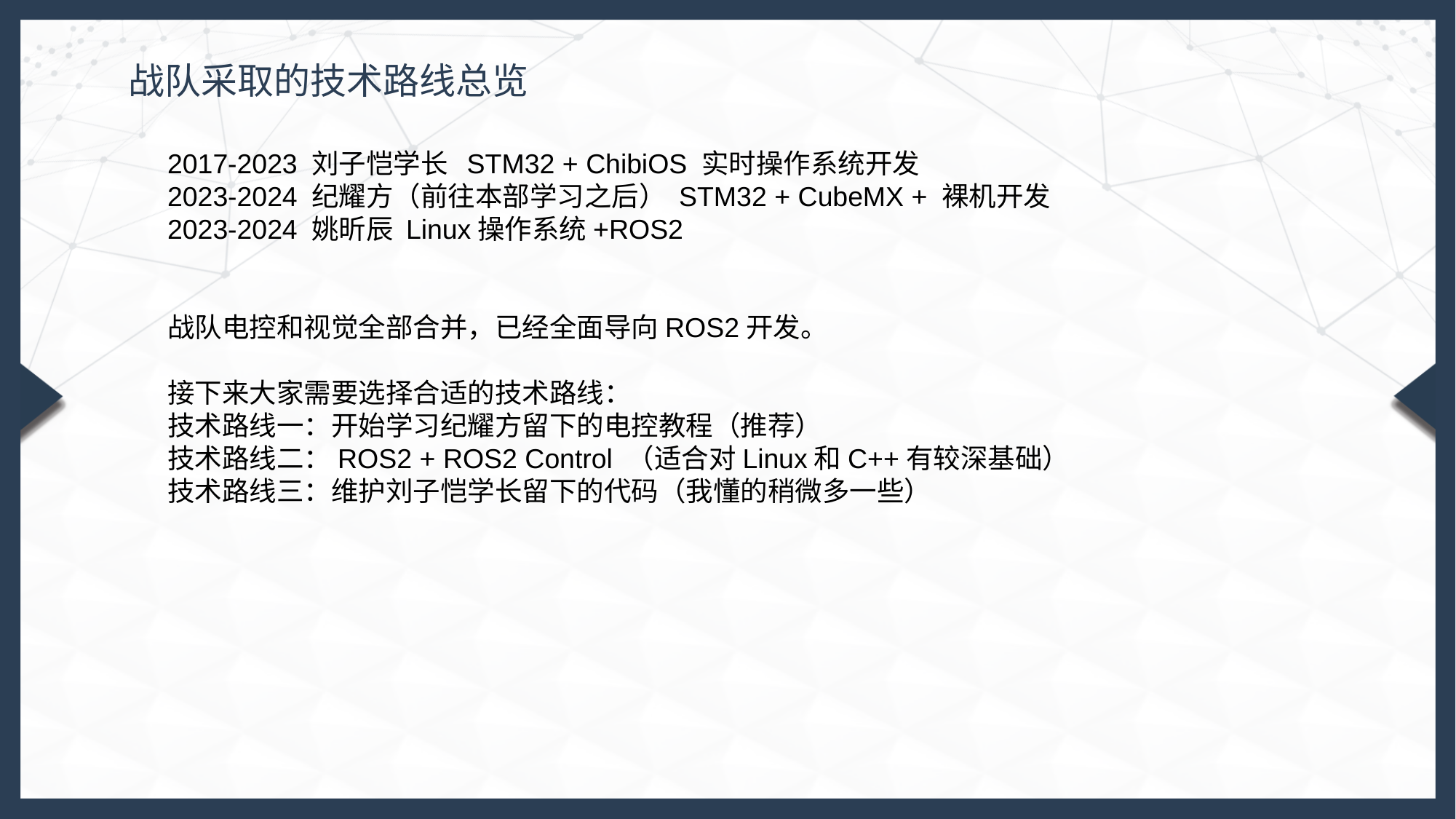

战队采取的技术路线总览
2017-2023 刘子恺学长  STM32 + ChibiOS 实时操作系统开发
2023-2024 纪耀方（前往本部学习之后） STM32 + CubeMX + 裸机开发
2023-2024 姚昕辰 Linux操作系统+ROS2

战队电控和视觉全部合并，已经全面导向ROS2开发。

接下来大家需要选择合适的技术路线：
技术路线一：开始学习纪耀方留下的电控教程（推荐）
技术路线二：ROS2 + ROS2 Control （适合对Linux和C++有较深基础）
技术路线三：维护刘子恺学长留下的代码（我懂的稍微多一些）